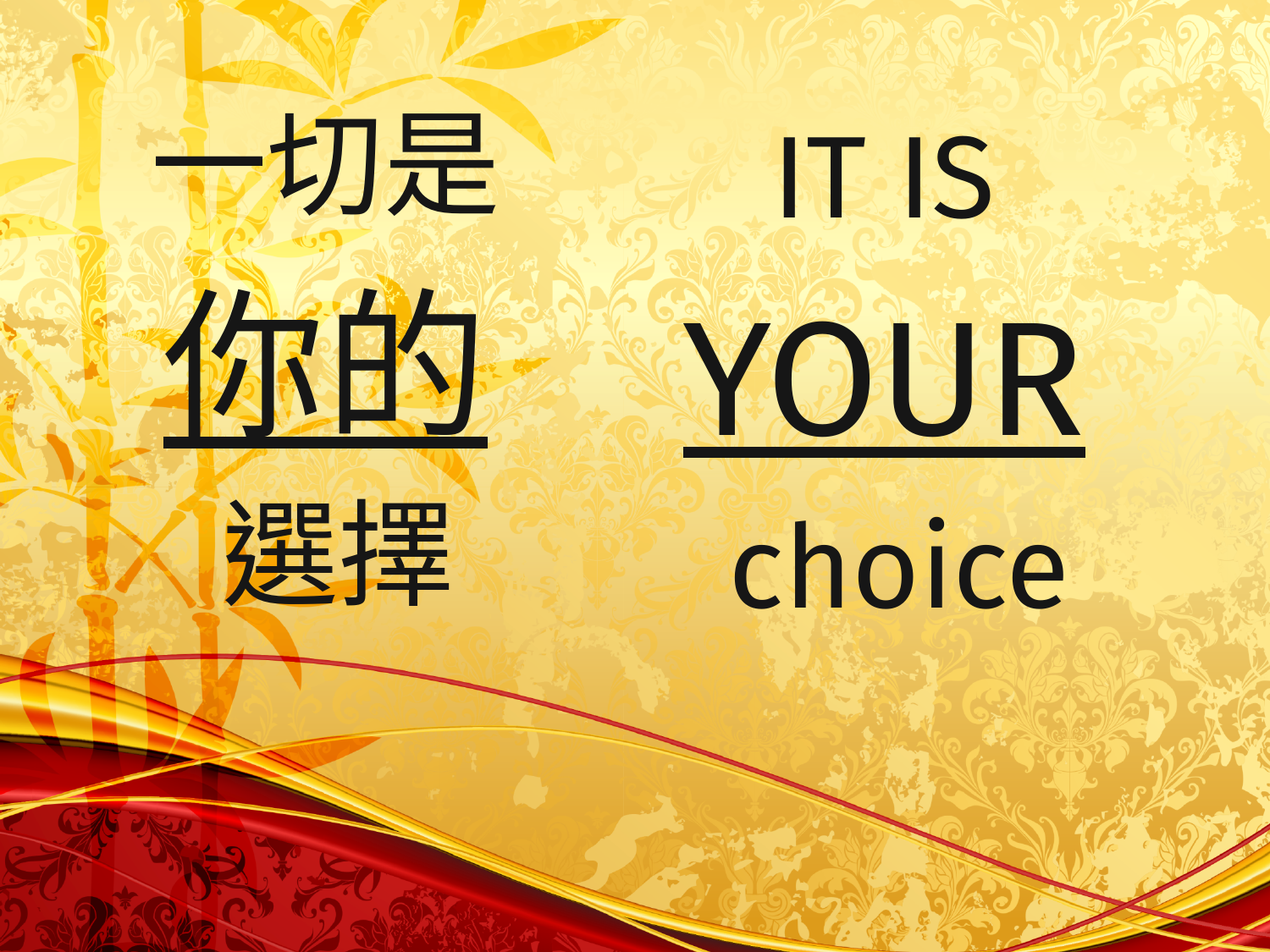

一切是
你的
選擇

IT IS
YOUR
choice